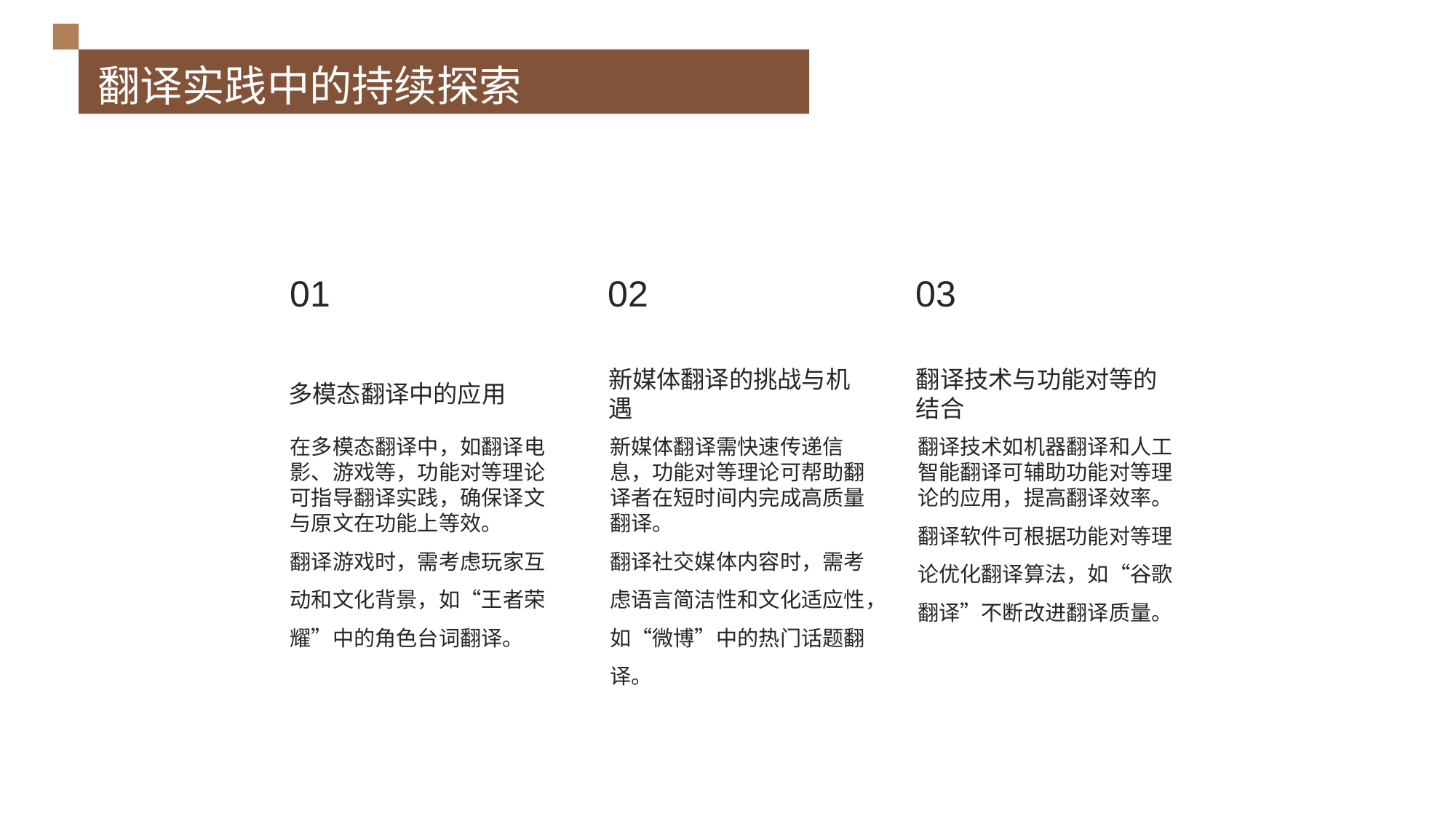

翻译实践中的持续探索
01
02
03
多模态翻译中的应用
新媒体翻译的挑战与机遇
翻译技术与功能对等的结合
在多模态翻译中，如翻译电影、游戏等，功能对等理论可指导翻译实践，确保译文与原文在功能上等效。
翻译游戏时，需考虑玩家互动和文化背景，如“王者荣耀”中的角色台词翻译。
新媒体翻译需快速传递信息，功能对等理论可帮助翻译者在短时间内完成高质量翻译。
翻译社交媒体内容时，需考虑语言简洁性和文化适应性，如“微博”中的热门话题翻译。
翻译技术如机器翻译和人工智能翻译可辅助功能对等理论的应用，提高翻译效率。
翻译软件可根据功能对等理论优化翻译算法，如“谷歌翻译”不断改进翻译质量。